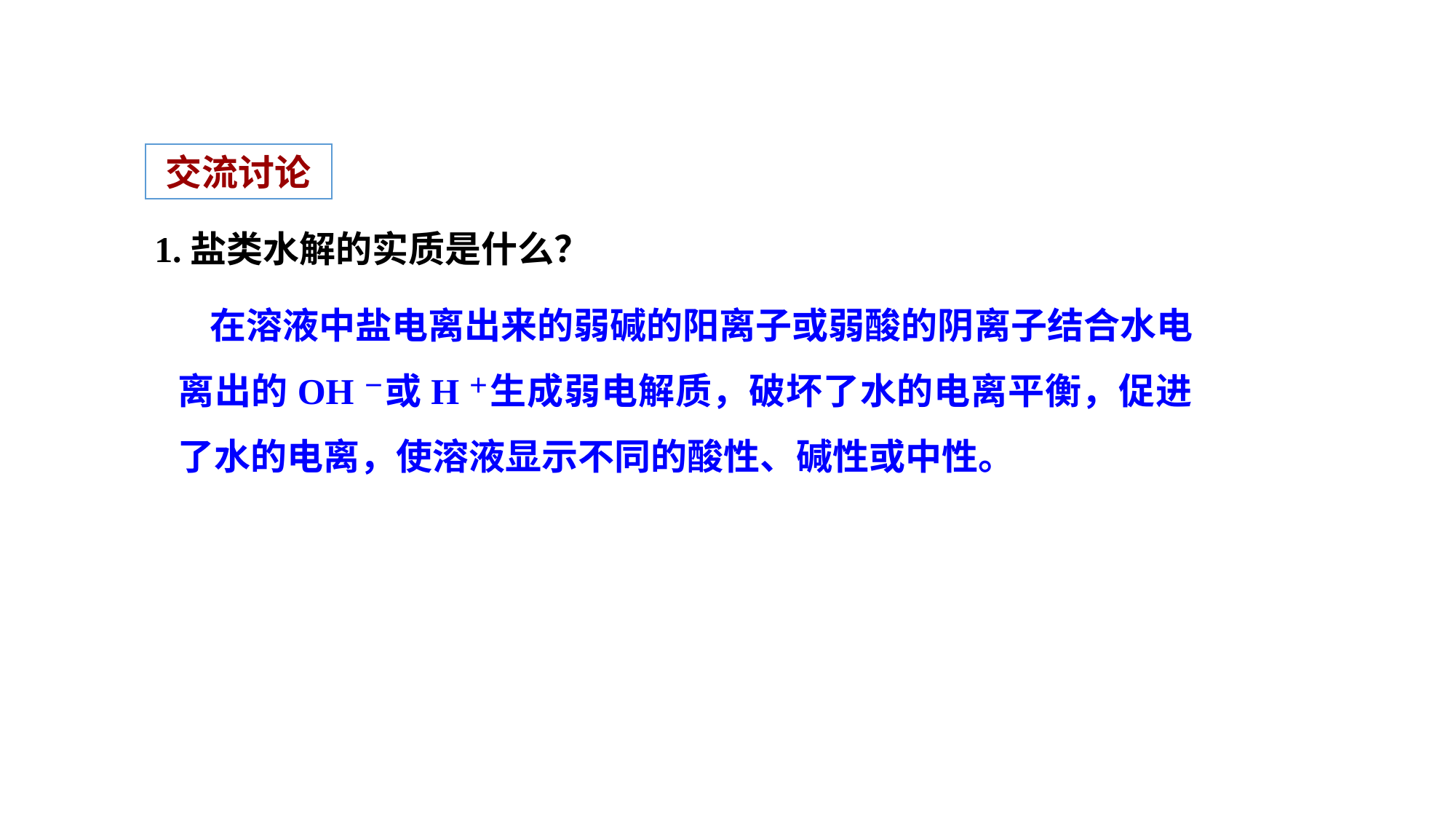

交流讨论
1.盐类水解的实质是什么？
在溶液中盐电离出来的弱碱的阳离子或弱酸的阴离子结合水电离出的OH－或H＋生成弱电解质，破坏了水的电离平衡，促进了水的电离，使溶液显示不同的酸性、碱性或中性。